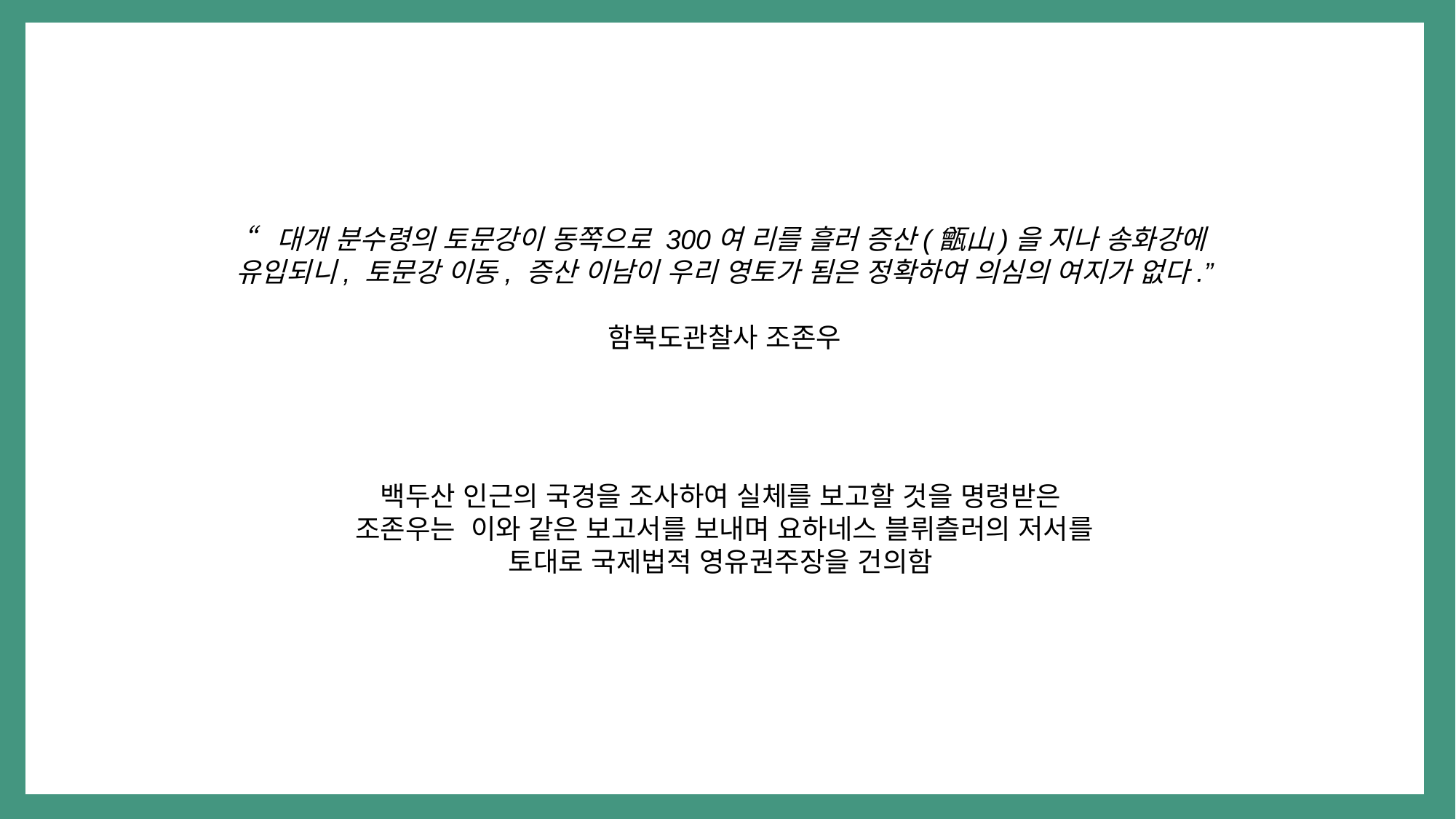

“대개 분수령의 토문강이 동쪽으로 300여 리를 흘러 증산(甑山)을 지나 송화강에 유입되니, 토문강 이동, 증산 이남이 우리 영토가 됨은 정확하여 의심의 여지가 없다.”

함북도관찰사 조존우
백두산 인근의 국경을 조사하여 실체를 보고할 것을 명령받은  조존우는  이와 같은 보고서를 보내며 요하네스 블뤼츨러의 저서를 토대로 국제법적 영유권주장을 건의함